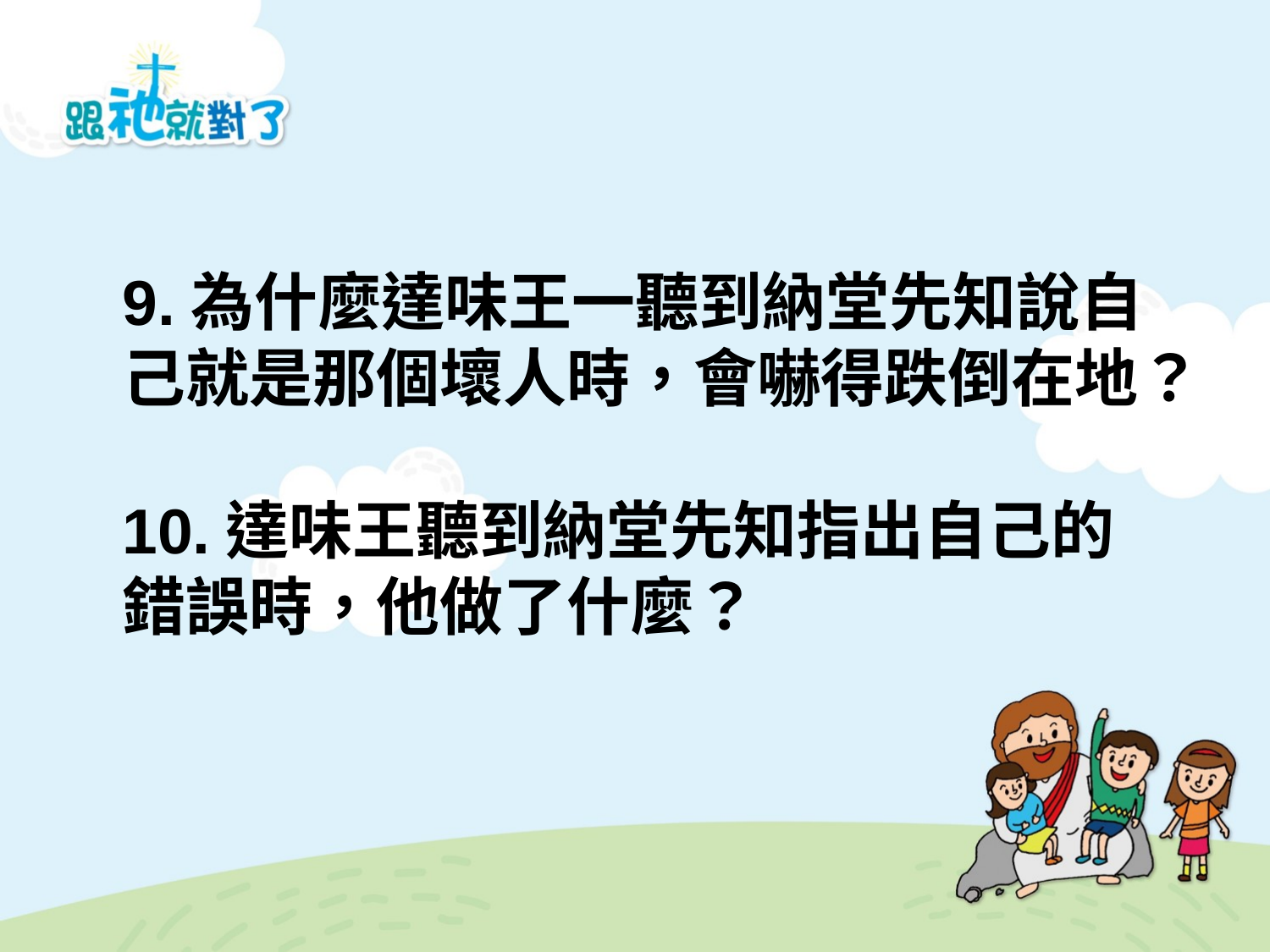

9.為什麼達味王一聽到納堂先知說自己就是那個壞人時，會嚇得跌倒在地？

10.達味王聽到納堂先知指出自己的錯誤時，他做了什麼？